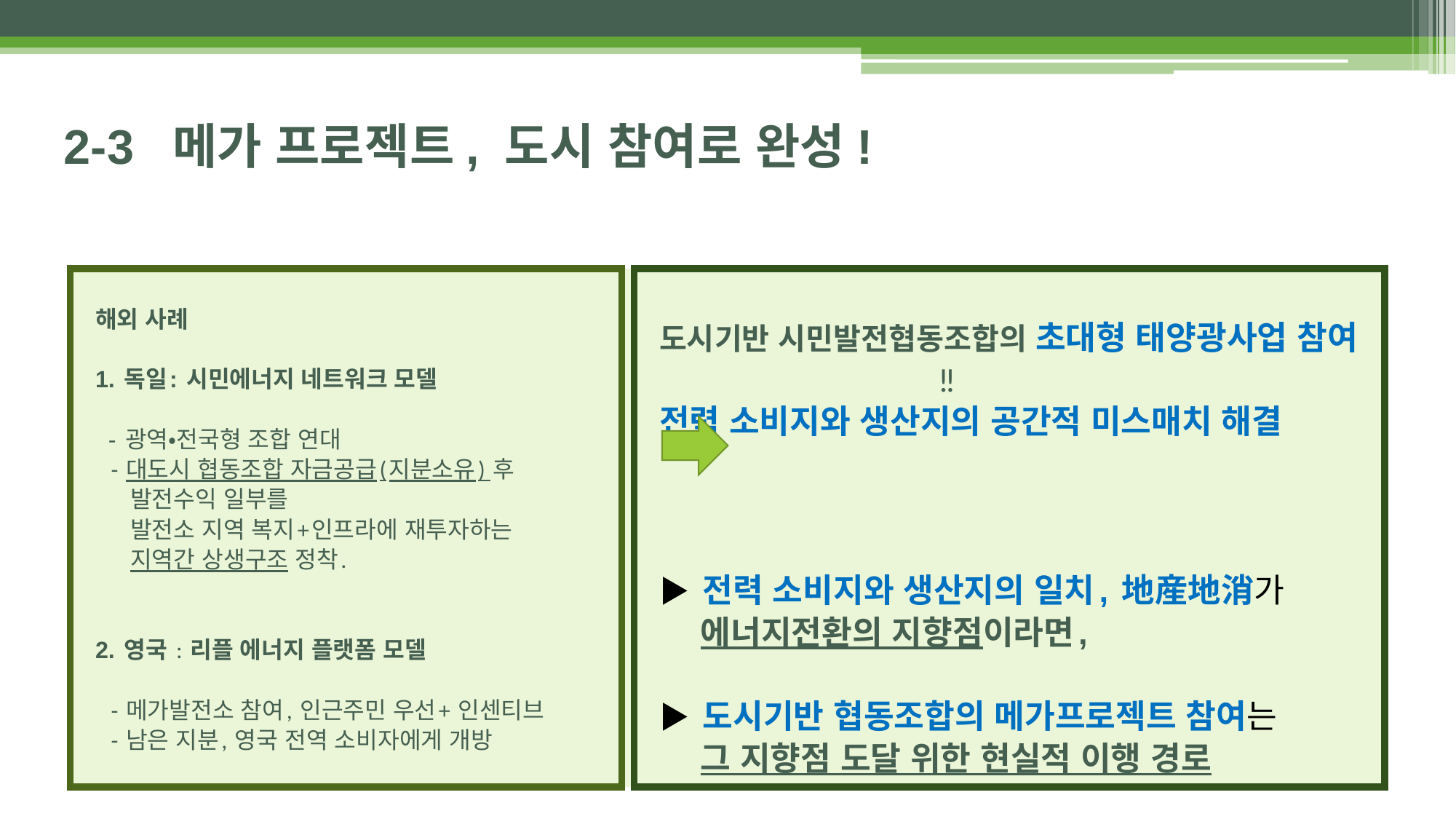

# 2-3  메가 프로젝트, 도시 참여로 완성!

해외 사례

1. 독일: 시민에너지 네트워크 모델

  - 광역•전국형 조합 연대
   - 대도시 협동조합 자금공급(지분소유) 후
     발전수익 일부를
     발전소 지역 복지+인프라에 재투자하는
     지역간 상생구조 정착.

2. 영국 : 리플 에너지 플랫폼 모델

   - 메가발전소 참여, 인근주민 우선+ 인센티브
   - 남은 지분, 영국 전역 소비자에게 개방

도시기반 시민발전협동조합의 초대형 태양광사업 참여
                              ‼
전력 소비지와 생산지의 공간적 미스매치 해결

▶ 전력 소비지와 생산지의 일치, 地産地消가
    에너지전환의 지향점이라면,

▶ 도시기반 협동조합의 메가프로젝트 참여는
    그 지향점 도달 위한 현실적 이행 경로